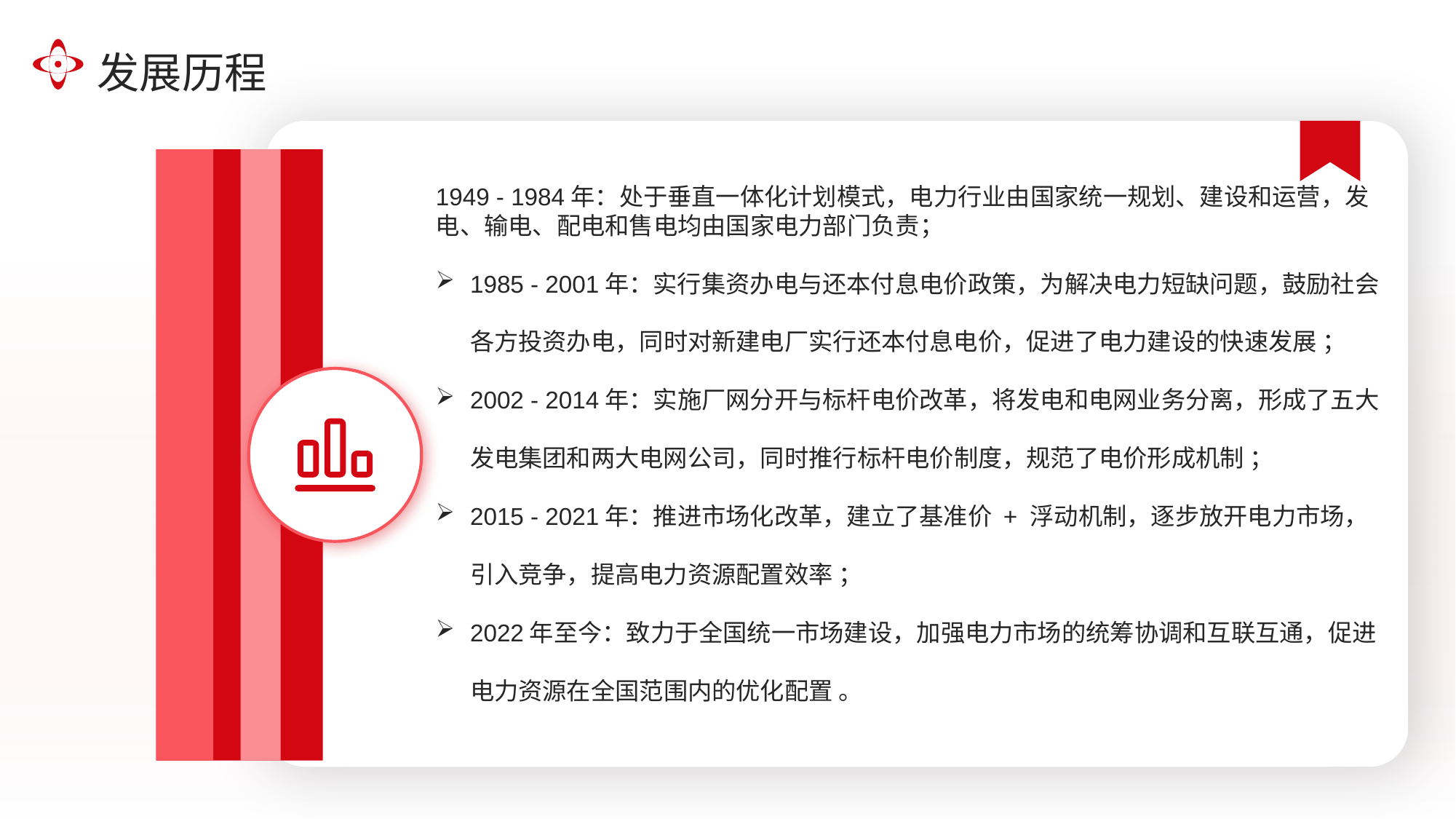

发展历程

1949 - 1984年：处于垂直一体化计划模式，电力行业由国家统一规划、建设和运营，发电、输电、配电和售电均由国家电力部门负责；
1985 - 2001年：实行集资办电与还本付息电价政策，为解决电力短缺问题，鼓励社会各方投资办电，同时对新建电厂实行还本付息电价，促进了电力建设的快速发展 ；
2002 - 2014年：实施厂网分开与标杆电价改革，将发电和电网业务分离，形成了五大发电集团和两大电网公司，同时推行标杆电价制度，规范了电价形成机制 ；
2015 - 2021年：推进市场化改革，建立了基准价 + 浮动机制，逐步放开电力市场，引入竞争，提高电力资源配置效率 ；
2022年至今：致力于全国统一市场建设，加强电力市场的统筹协调和互联互通，促进电力资源在全国范围内的优化配置 。